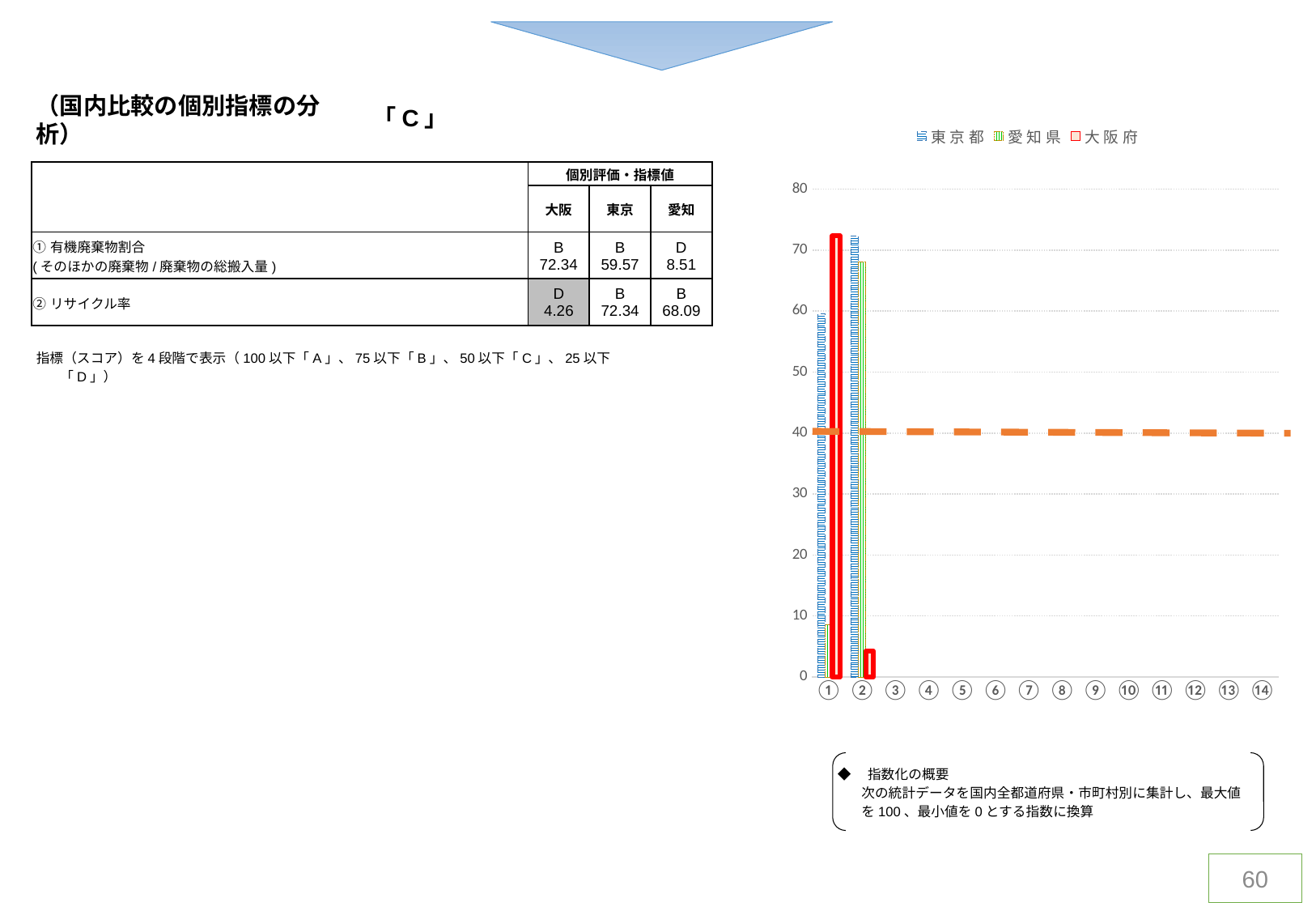

「C」
（国内比較の個別指標の分析）

[unsupported chart]

|  | 個別評価・指標値 |  |  |  |
| --- | --- | --- | --- | --- |
|  | 大阪 | 東京 | 愛知 |  |
| ①有機廃棄物割合 (そのほかの廃棄物/廃棄物の総搬入量) | B 72.34 | B 59.57 | D 8.51 |  |
| ②リサイクル率 | D 4.26 | B 72.34 | B 68.09 |  |
指標（スコア）を4段階で表示（100以下「A」、75以下「B」、50以下「C」、25以下「D」）

◆　指数化の概要
次の統計データを国内全都道府県・市町村別に集計し、最大値を100、最小値を0とする指数に換算
60